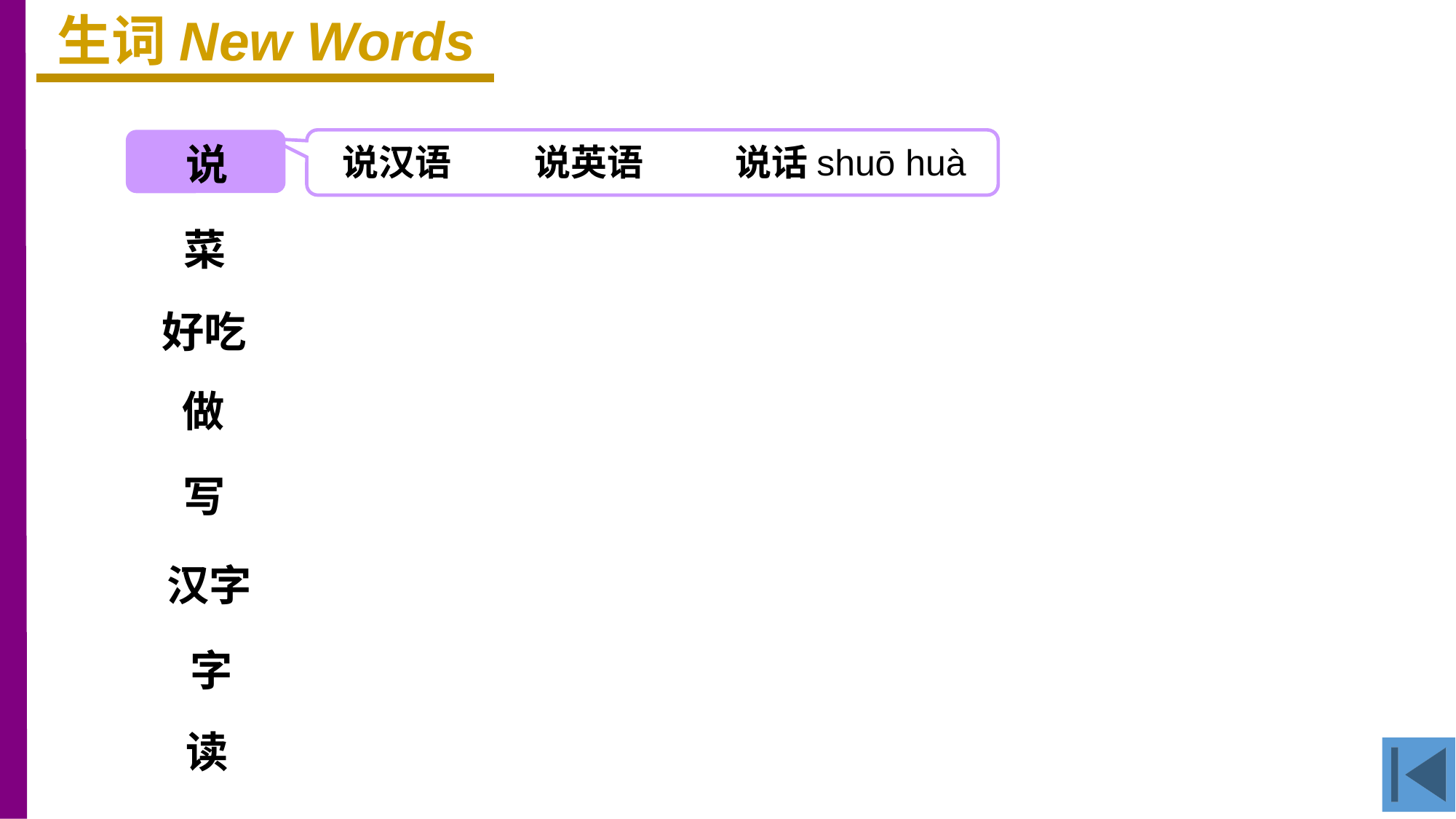

生词New Words

说

说汉语
说英语
说话shuō huà
菜
好吃
做
写
汉字
字
读